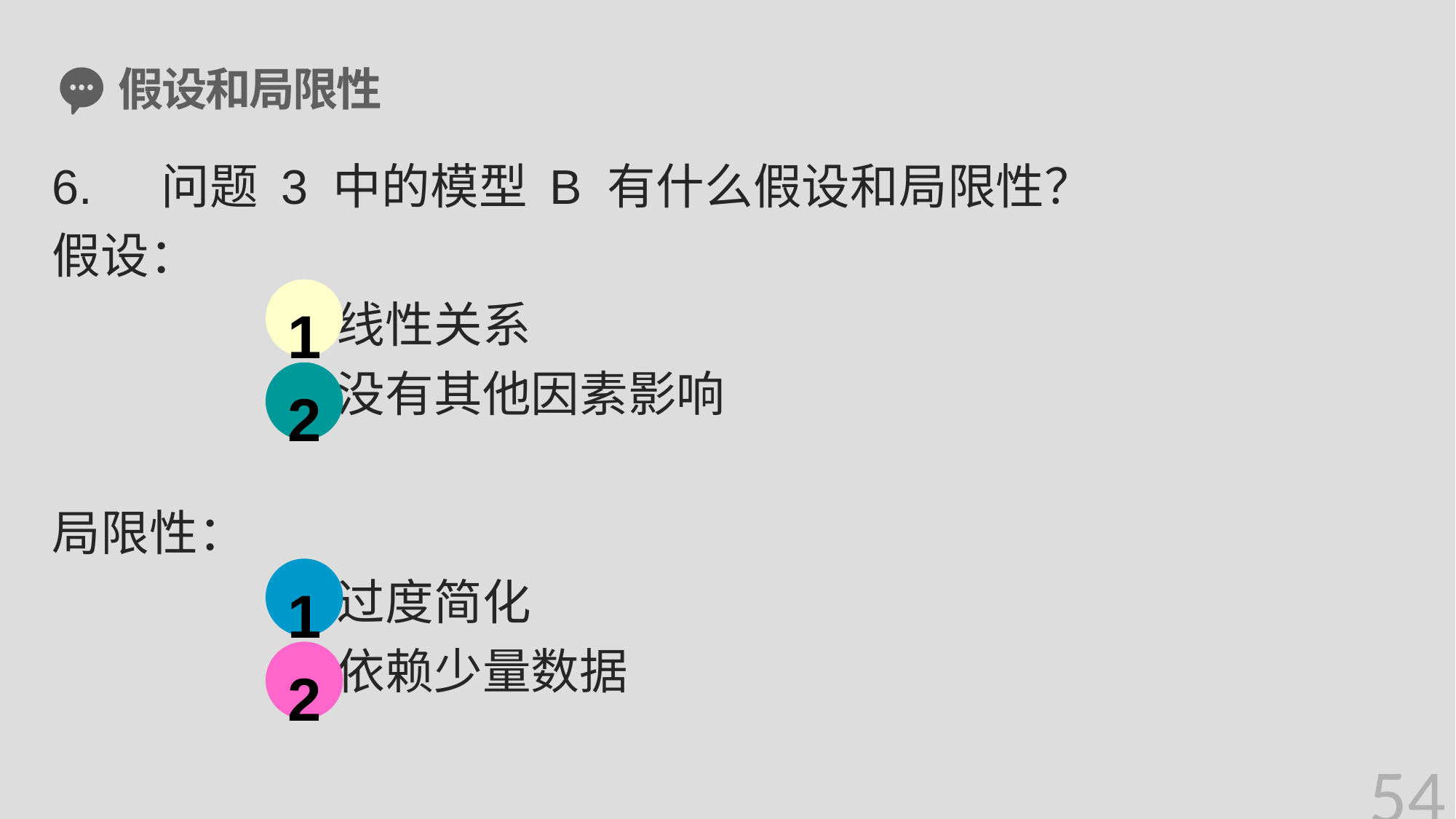

# 假设和局限性

6.	问题 3 中的模型 B 有什么假设和局限性？
假设：
                         线性关系
                         没有其他因素影响

局限性：
                         过度简化
                         依赖少量数据
 1
 2

 1
 2

54